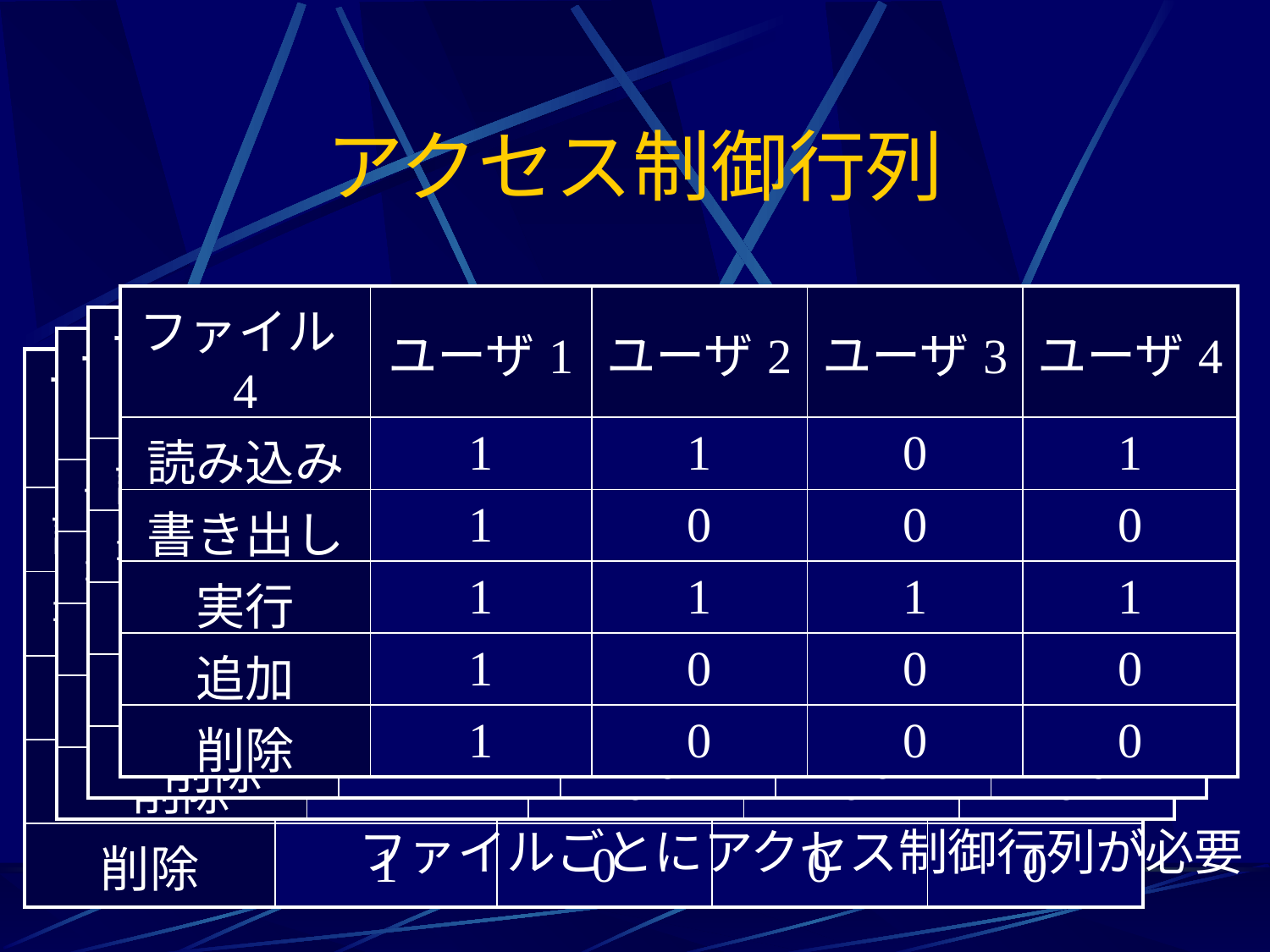

# アクセス制御行列
| ファイル4 | ユーザ1 | ユーザ2 | ユーザ3 | ユーザ4 |
| --- | --- | --- | --- | --- |
| 読み込み | 1 | 1 | 0 | 1 |
| 書き出し | 1 | 0 | 0 | 0 |
| 実行 | 1 | 1 | 1 | 1 |
| 追加 | 1 | 0 | 0 | 0 |
| 削除 | 1 | 0 | 0 | 0 |
| ファイル3 | ユーザ1 | ユーザ2 | ユーザ3 | ユーザ4 |
| --- | --- | --- | --- | --- |
| 読み込み | 1 | 1 | 0 | 1 |
| 書き出し | 1 | 0 | 0 | 0 |
| 実行 | 1 | 1 | 1 | 1 |
| 追加 | 1 | 0 | 0 | 0 |
| 削除 | 1 | 0 | 0 | 0 |
| ファイル2 | ユーザ1 | ユーザ2 | ユーザ3 | ユーザ4 |
| --- | --- | --- | --- | --- |
| 読み込み | 1 | 1 | 0 | 1 |
| 書き出し | 1 | 0 | 0 | 0 |
| 実行 | 1 | 1 | 1 | 1 |
| 追加 | 1 | 0 | 0 | 0 |
| 削除 | 1 | 0 | 0 | 0 |
| ファイル1 | ユーザ1 | ユーザ2 | ユーザ3 | ユーザ4 |
| --- | --- | --- | --- | --- |
| 読み込み | 1 | 1 | 0 | 1 |
| 書き出し | 1 | 0 | 0 | 0 |
| 実行 | 1 | 1 | 1 | 1 |
| 追加 | 1 | 0 | 0 | 0 |
| 削除 | 1 | 0 | 0 | 0 |
ファイルごとにアクセス制御行列が必要